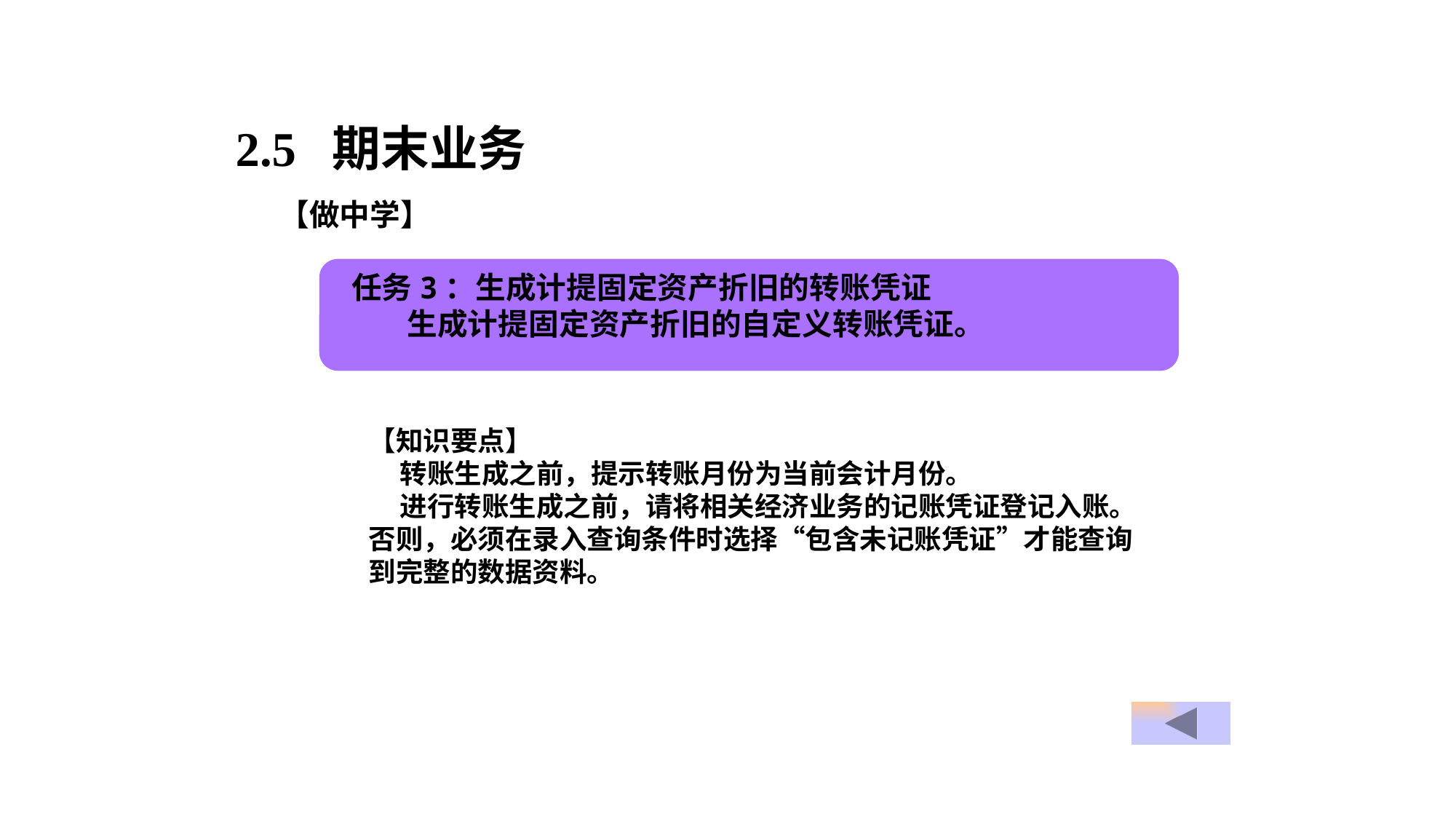

2.5  期末业务
【做中学】

任务3：生成计提固定资产折旧的转账凭证
       生成计提固定资产折旧的自定义转账凭证。
【知识要点】
    转账生成之前，提示转账月份为当前会计月份。
    进行转账生成之前，请将相关经济业务的记账凭证登记入账。否则，必须在录入查询条件时选择“包含未记账凭证”才能查询到完整的数据资料。